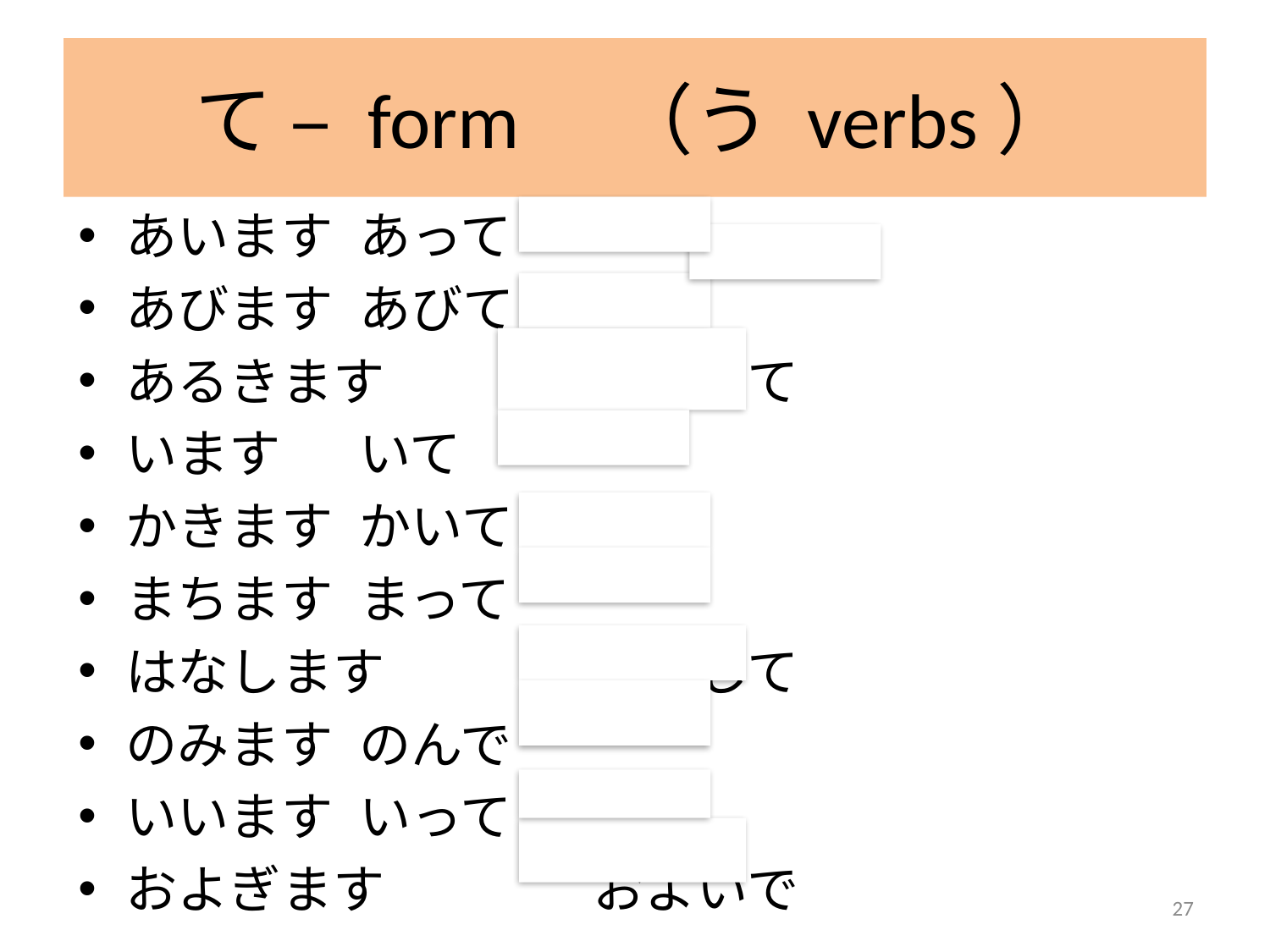

# て – form　（う verbs）
あいます			あって
あびます			あびて
あるきます			あるいて
います				いて
かきます			かいて
まちます			まって
はなします			はなして
のみます			のんで
いいます			いって
およぎます			およいで

27